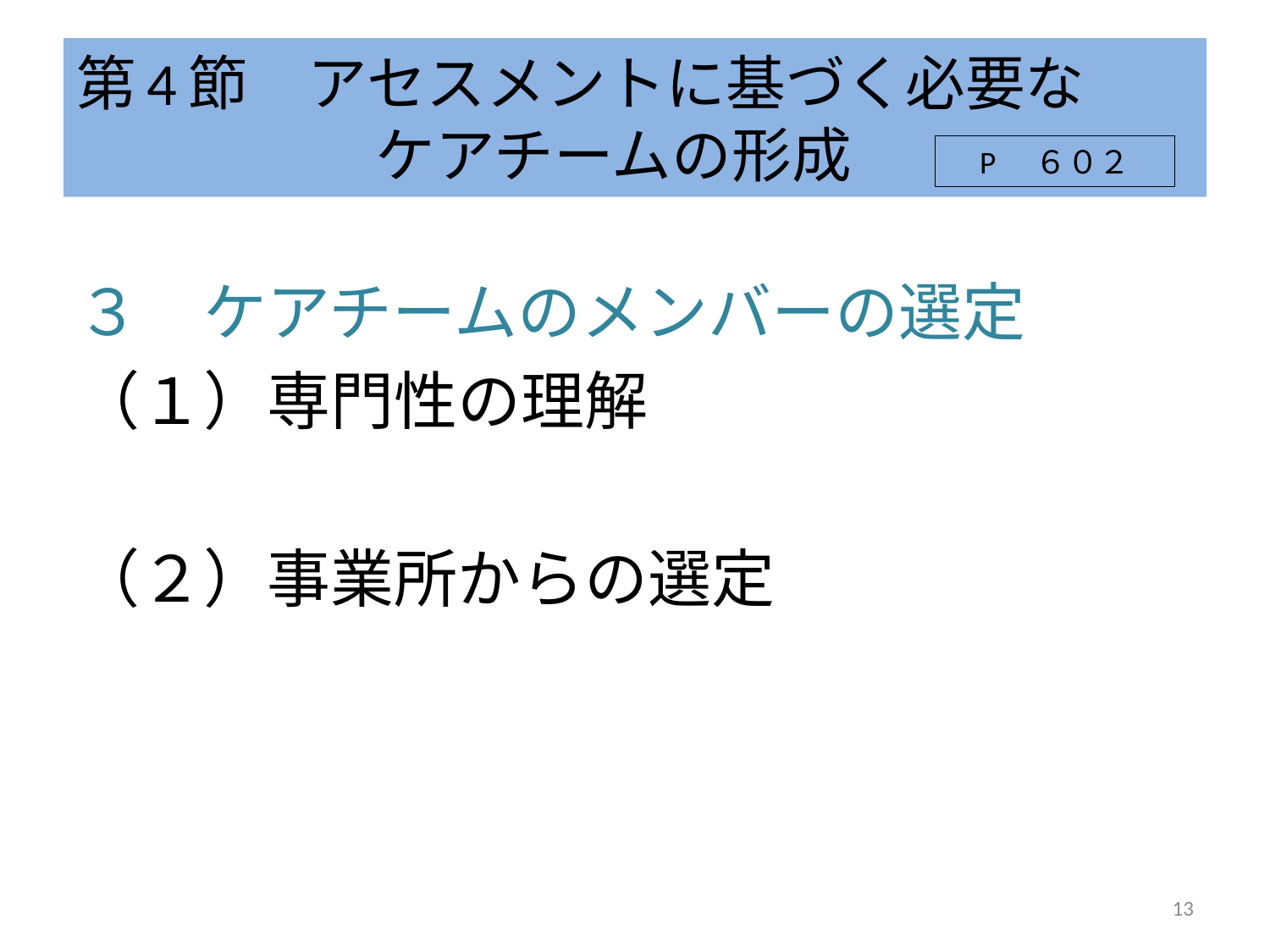

# 第4節　アセスメントに基づく必要な 　　　　　ケアチームの形成
P　６０２
３　ケアチームのメンバーの選定
（１）専門性の理解

（２）事業所からの選定
13